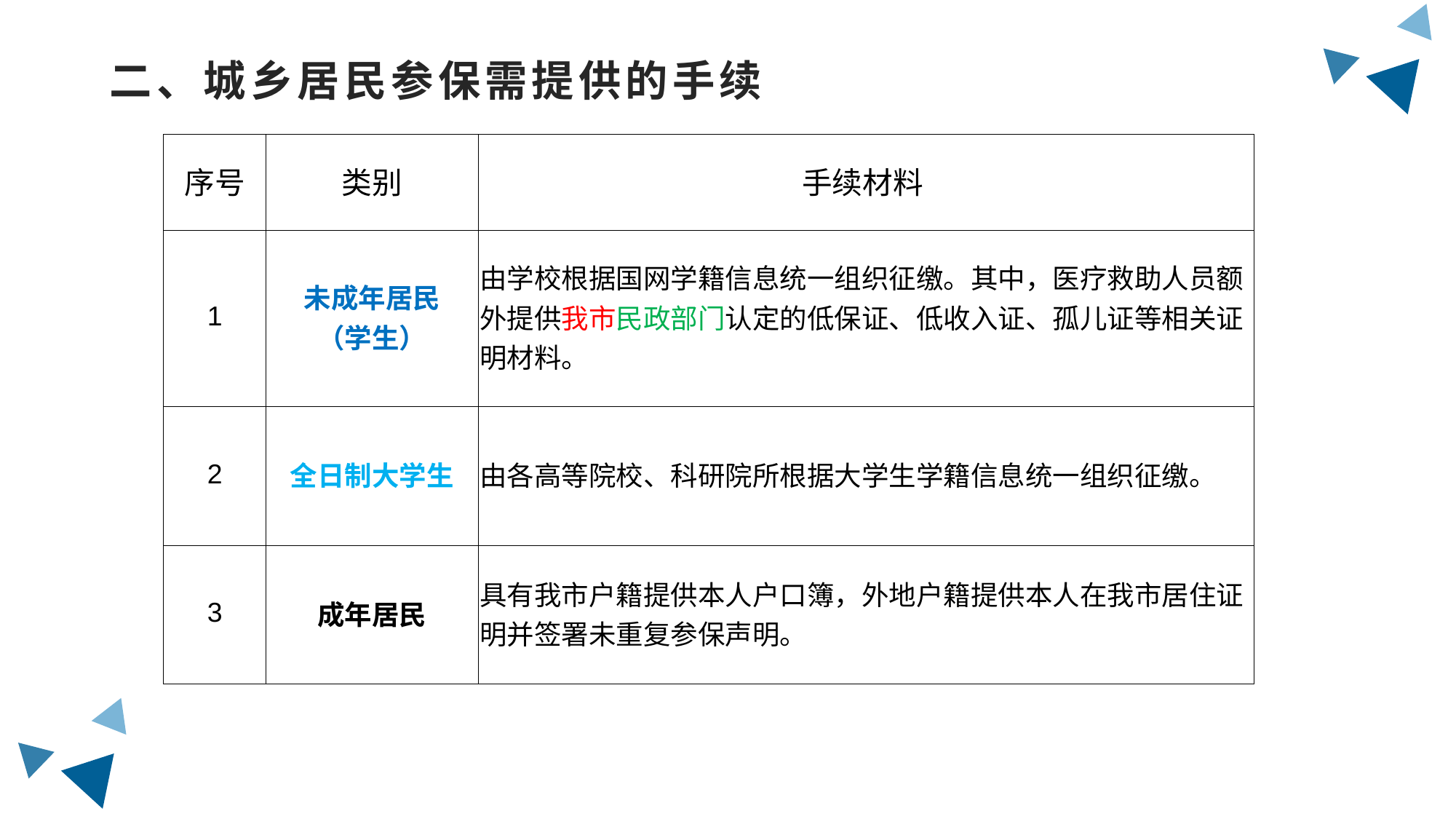

二、城乡居民参保需提供的手续
| 序号 | 类别 | 手续材料 |
| --- | --- | --- |
| 1 | 未成年居民 （学生） | 由学校根据国网学籍信息统一组织征缴。其中，医疗救助人员额外提供我市民政部门认定的低保证、低收入证、孤儿证等相关证明材料。 |
| 2 | 全日制大学生 | 由各高等院校、科研院所根据大学生学籍信息统一组织征缴。 |
| 3 | 成年居民 | 具有我市户籍提供本人户口簿，外地户籍提供本人在我市居住证明并签署未重复参保声明。 |